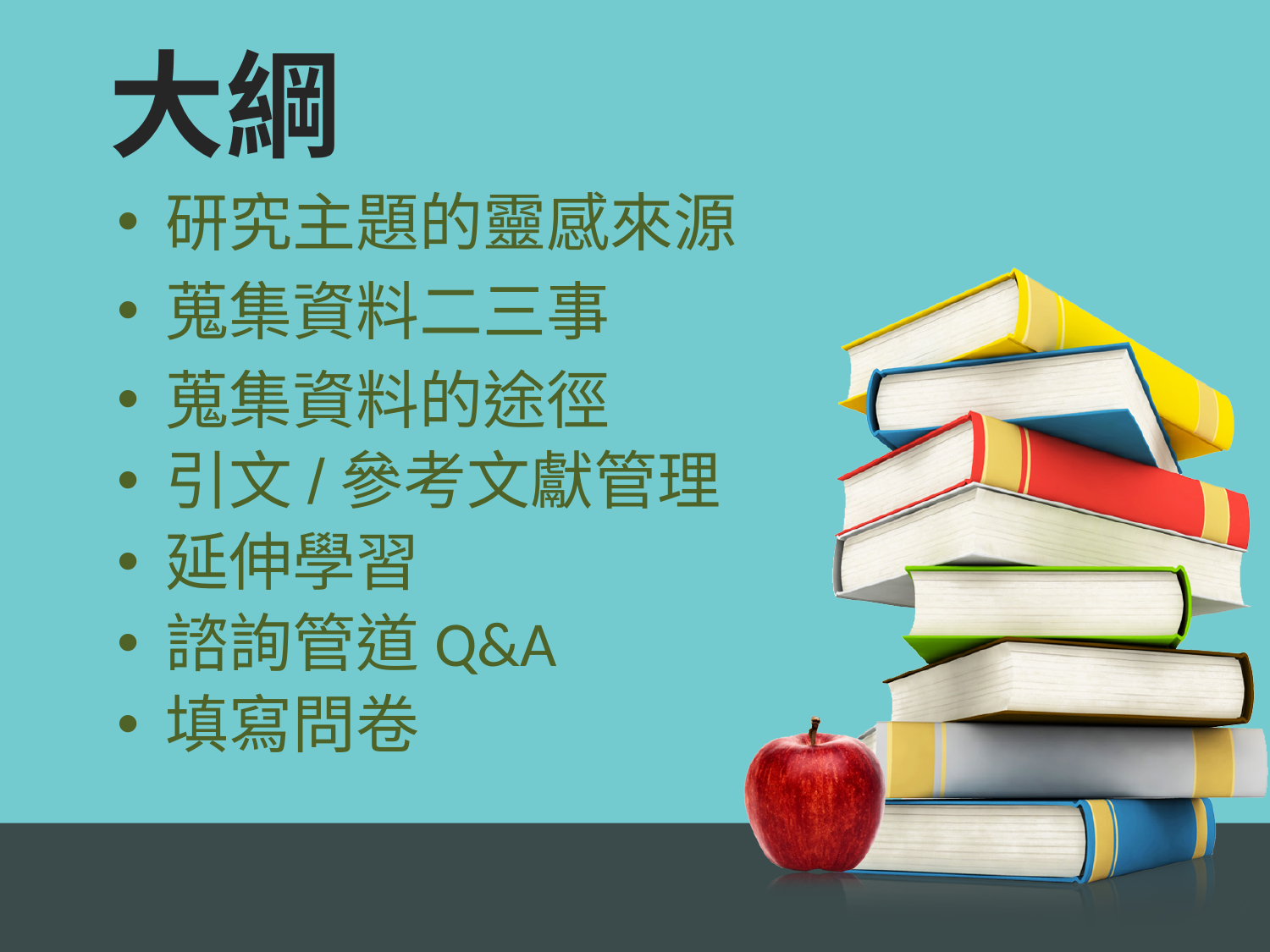

大綱
研究主題的靈感來源
蒐集資料二三事
蒐集資料的途徑
引文/參考文獻管理
延伸學習
諮詢管道Q&A
填寫問卷